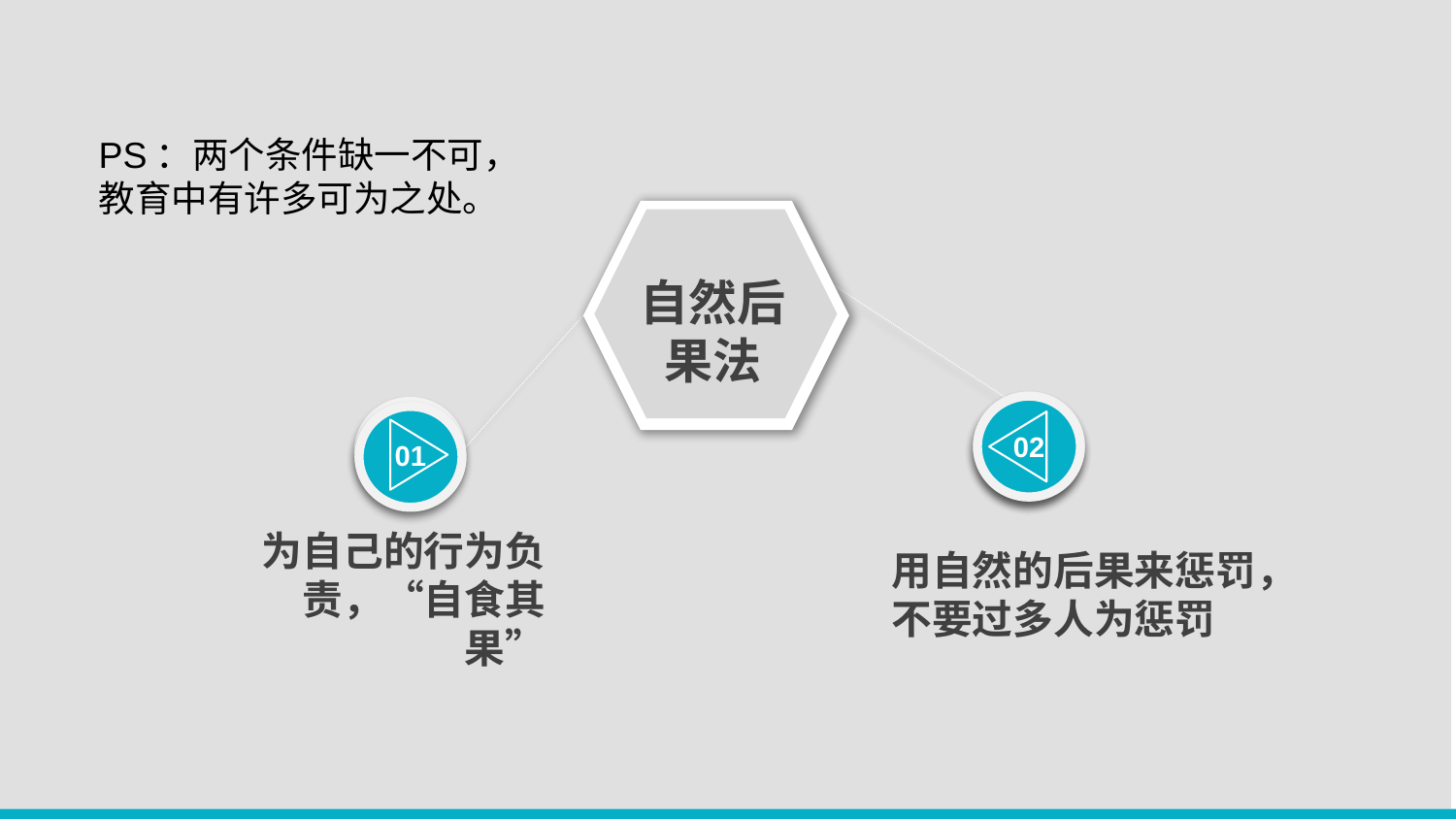

PS：两个条件缺一不可，教育中有许多可为之处。

自然后果法

02

01
用自然的后果来惩罚，不要过多人为惩罚
为自己的行为负责，“自食其果”